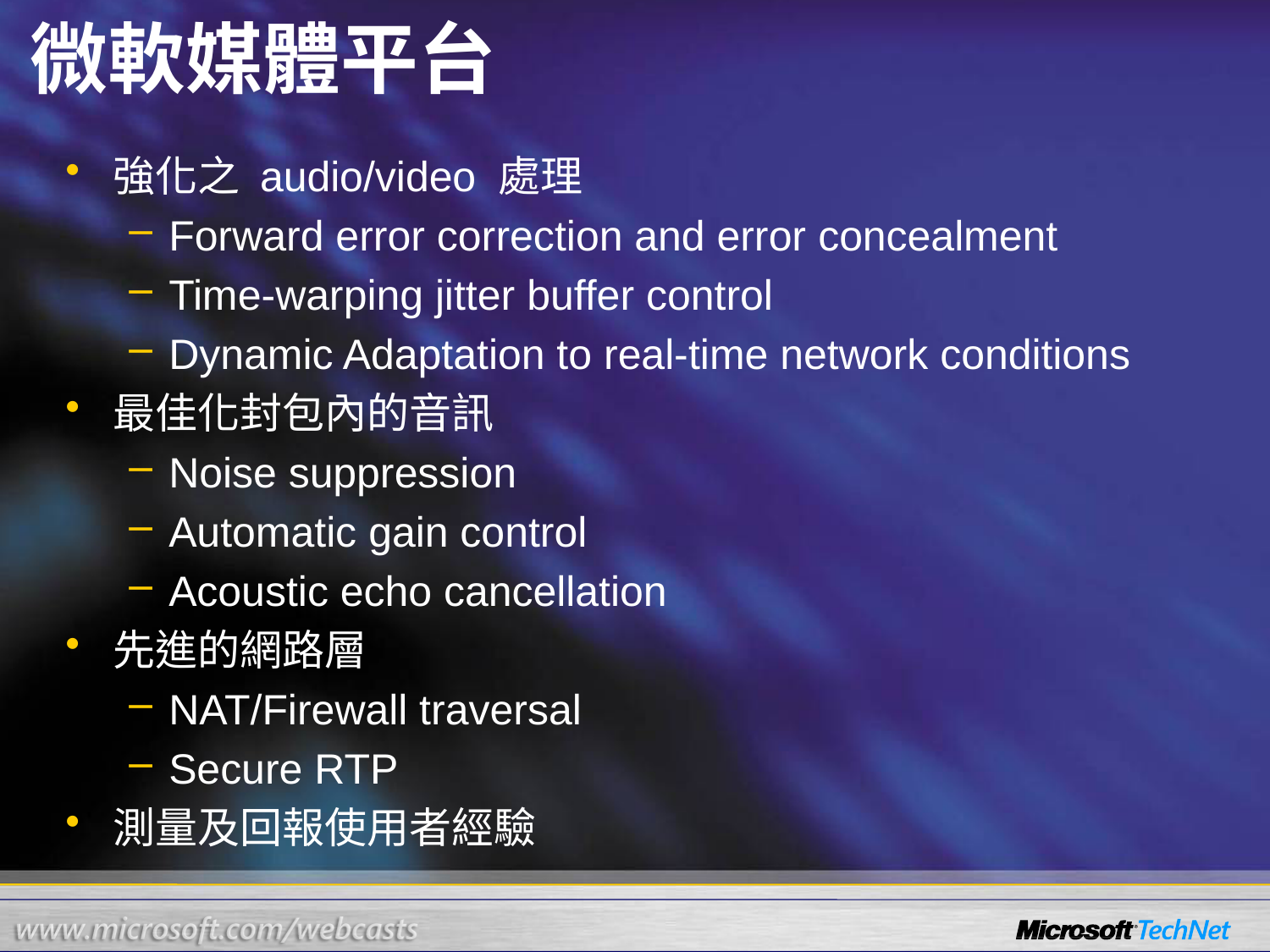

# 微軟媒體平台
強化之 audio/video 處理
Forward error correction and error concealment
Time-warping jitter buffer control
Dynamic Adaptation to real-time network conditions
最佳化封包內的音訊
Noise suppression
Automatic gain control
Acoustic echo cancellation
先進的網路層
NAT/Firewall traversal
Secure RTP
測量及回報使用者經驗